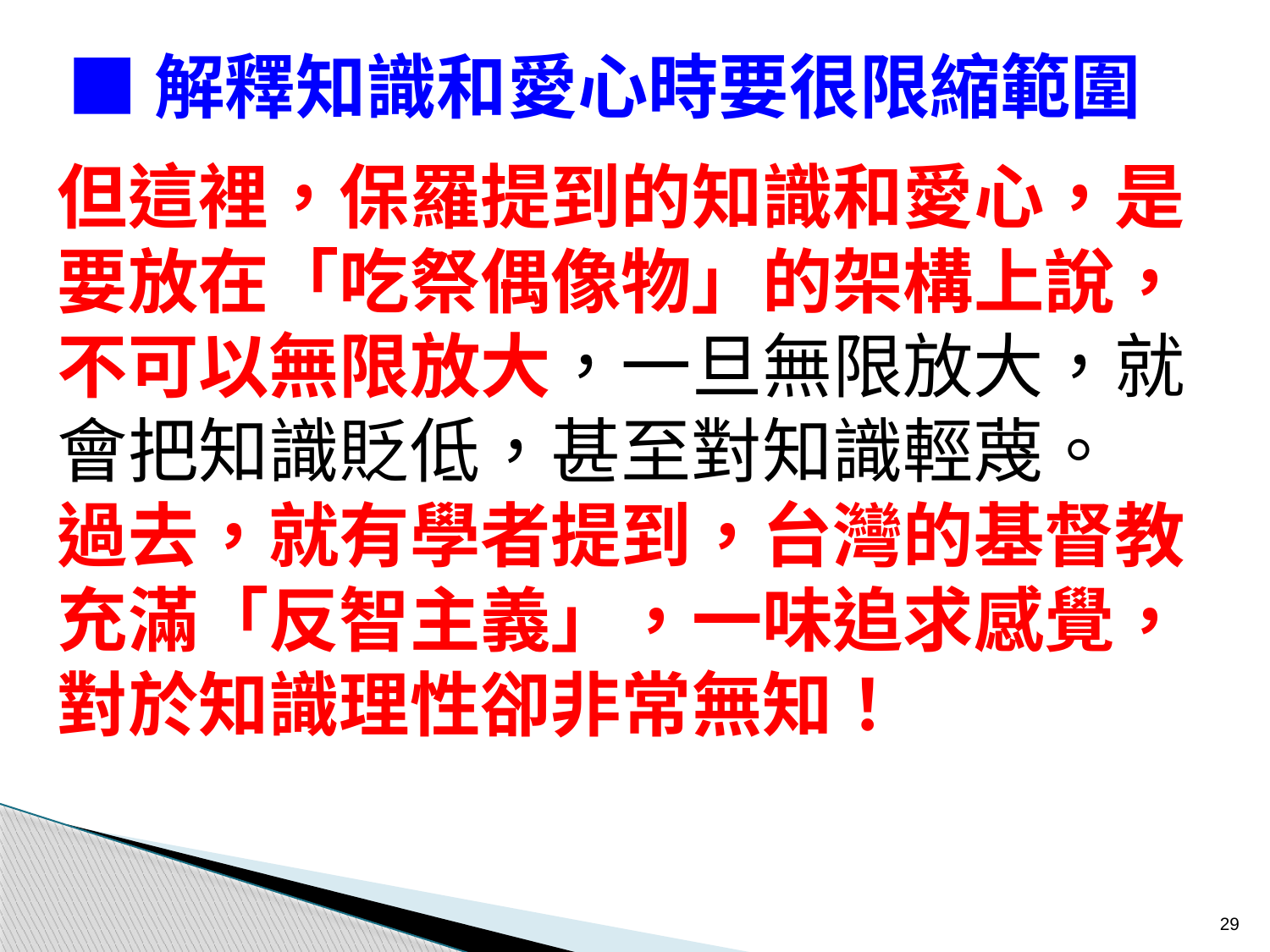

■解釋知識和愛心時要很限縮範圍
但這裡，保羅提到的知識和愛心，是要放在「吃祭偶像物」的架構上說，不可以無限放大，一旦無限放大，就會把知識貶低，甚至對知識輕蔑。
過去，就有學者提到，台灣的基督教充滿「反智主義」，一味追求感覺，對於知識理性卻非常無知！
29